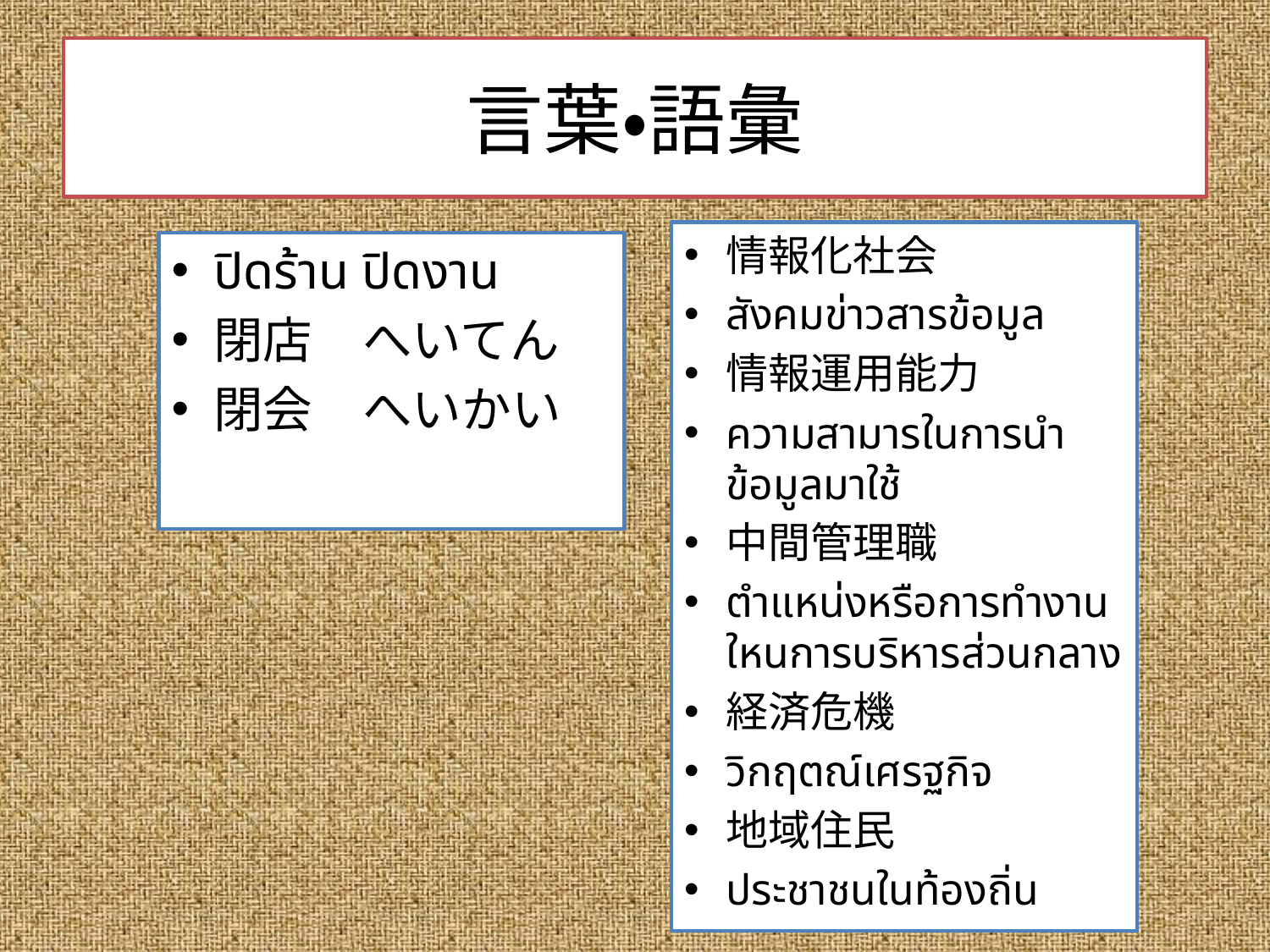

# 言葉・語彙
情報化社会
สังคมข่าวสารข้อมูล
情報運用能力
ความสามารในการนำข้อมูลมาใช้
中間管理職
ตำแหน่งหรือการทำงานใหนการบริหารส่วนกลาง
経済危機
วิกฤตณ์เศรฐกิจ
地域住民
ประชาชนในท้องถิ่น

ปิดร้าน ปิดงาน
閉店　へいてん
閉会　へいかい